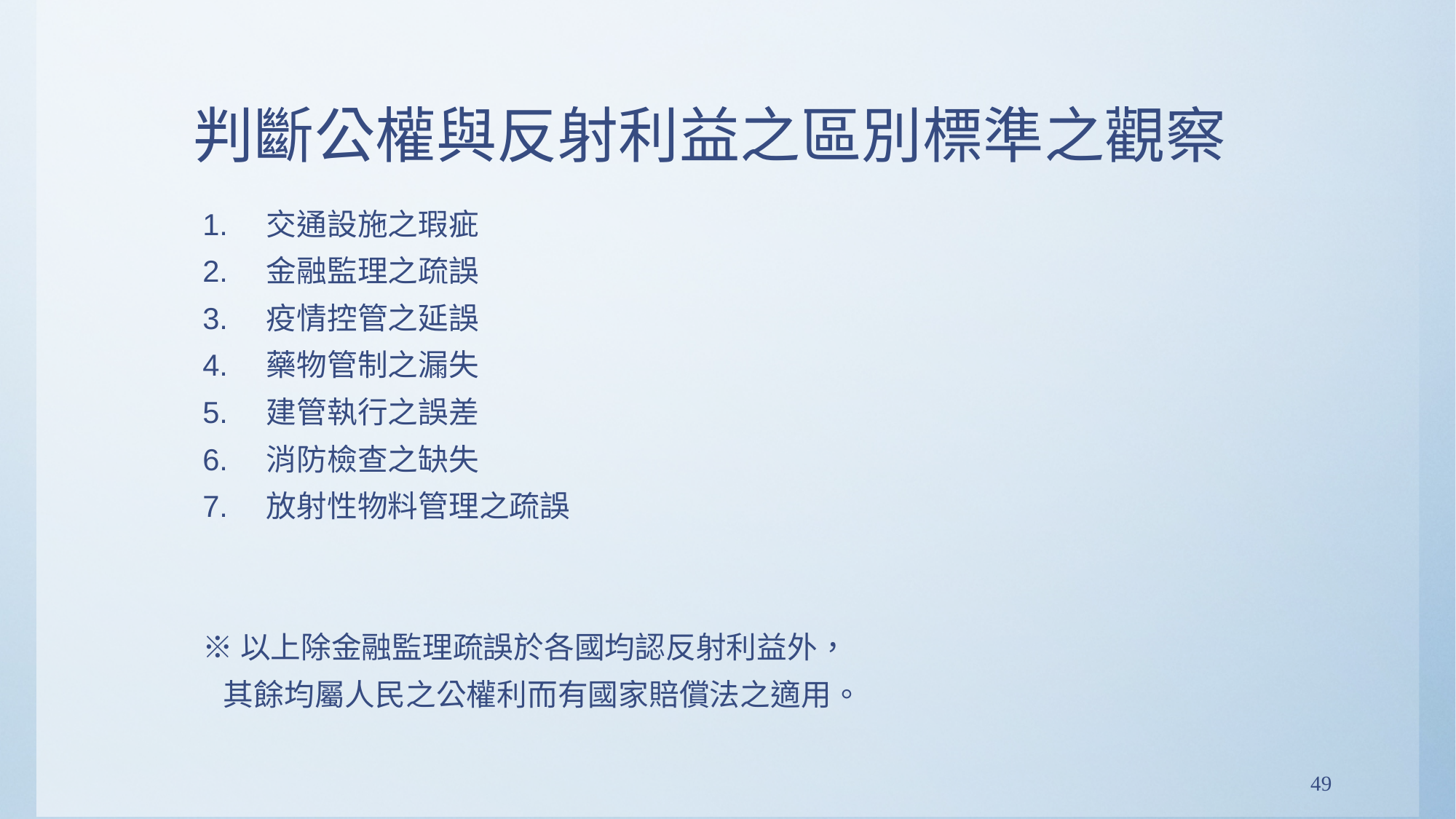

# 判斷公權與反射利益之區別標準之觀察
交通設施之瑕疵
金融監理之疏誤
疫情控管之延誤
藥物管制之漏失
建管執行之誤差
消防檢查之缺失
放射性物料管理之疏誤

※以上除金融監理疏誤於各國均認反射利益外，
  其餘均屬人民之公權利而有國家賠償法之適用。

49